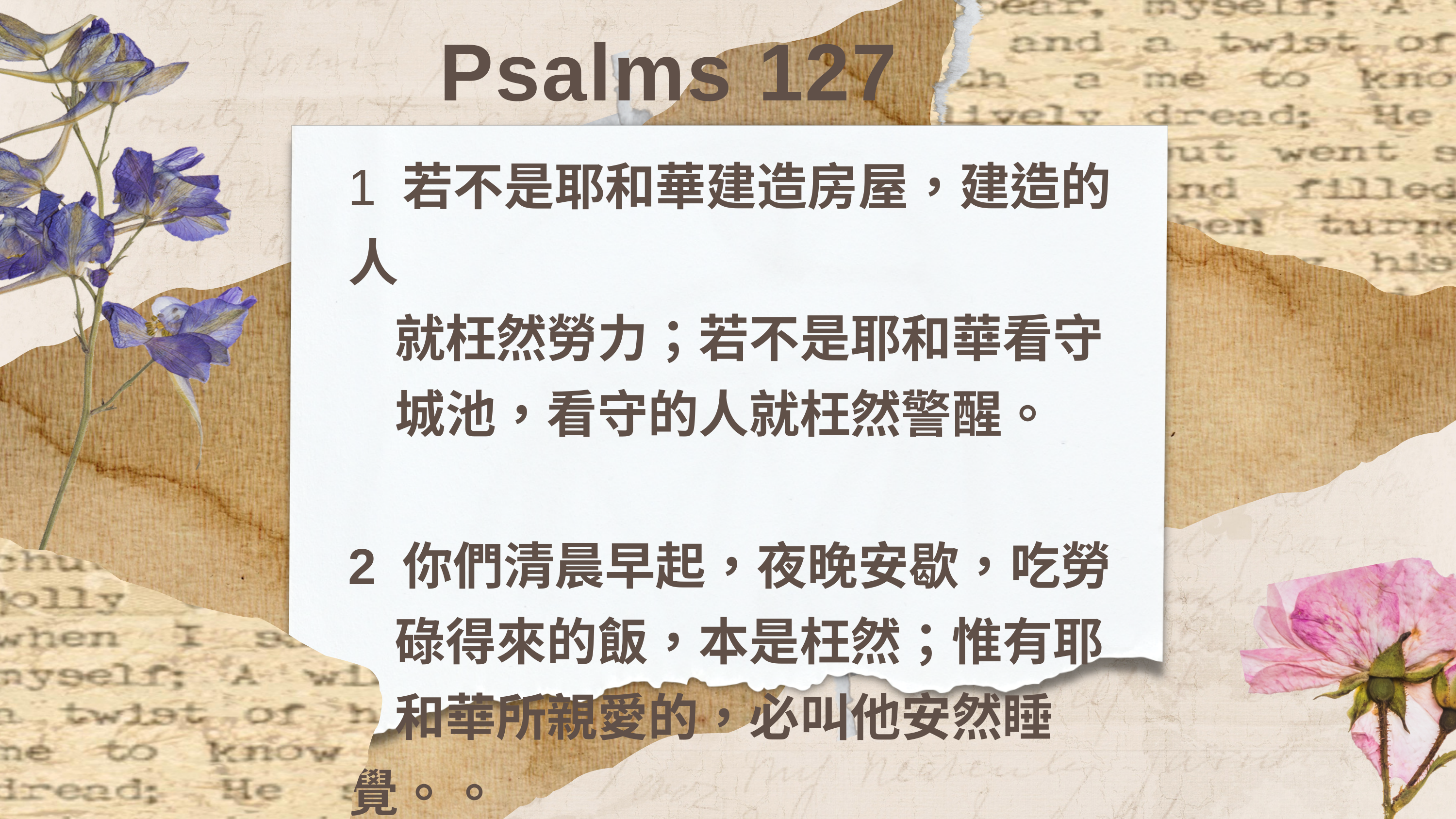

Psalms 127

1 若不是耶和華建造房屋，建造的人
   就枉然勞力；若不是耶和華看守
   城池，看守的人就枉然警醒。

2 你們清晨早起，夜晚安歇，吃勞
   碌得來的飯，本是枉然；惟有耶
   和華所親愛的，必叫他安然睡覺。。